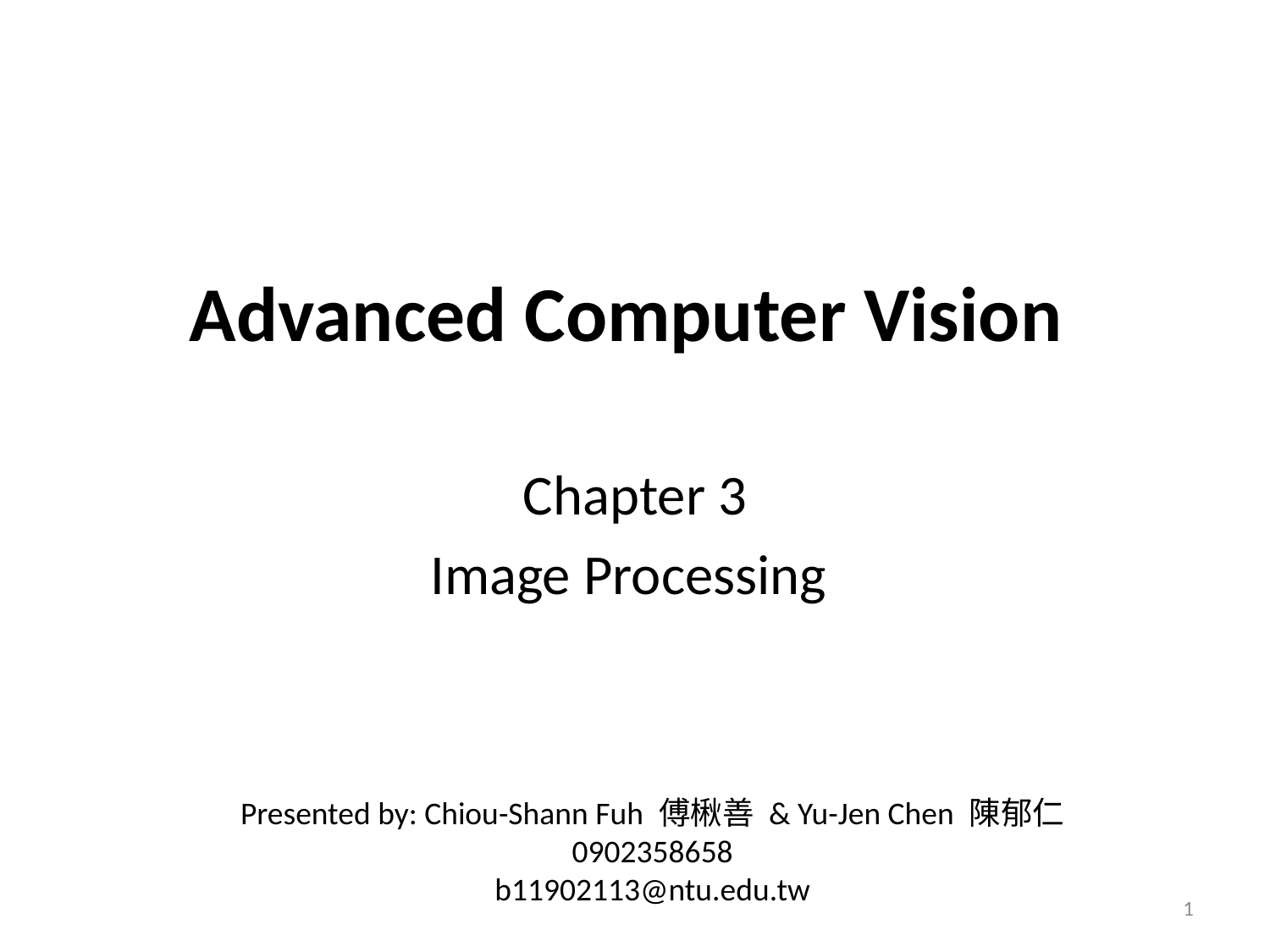

# Advanced Computer Vision
Chapter 3
Image Processing
Presented by: Chiou-Shann Fuh 傅楸善 & Yu-Jen Chen 陳郁仁
0902358658
b11902113@ntu.edu.tw
1